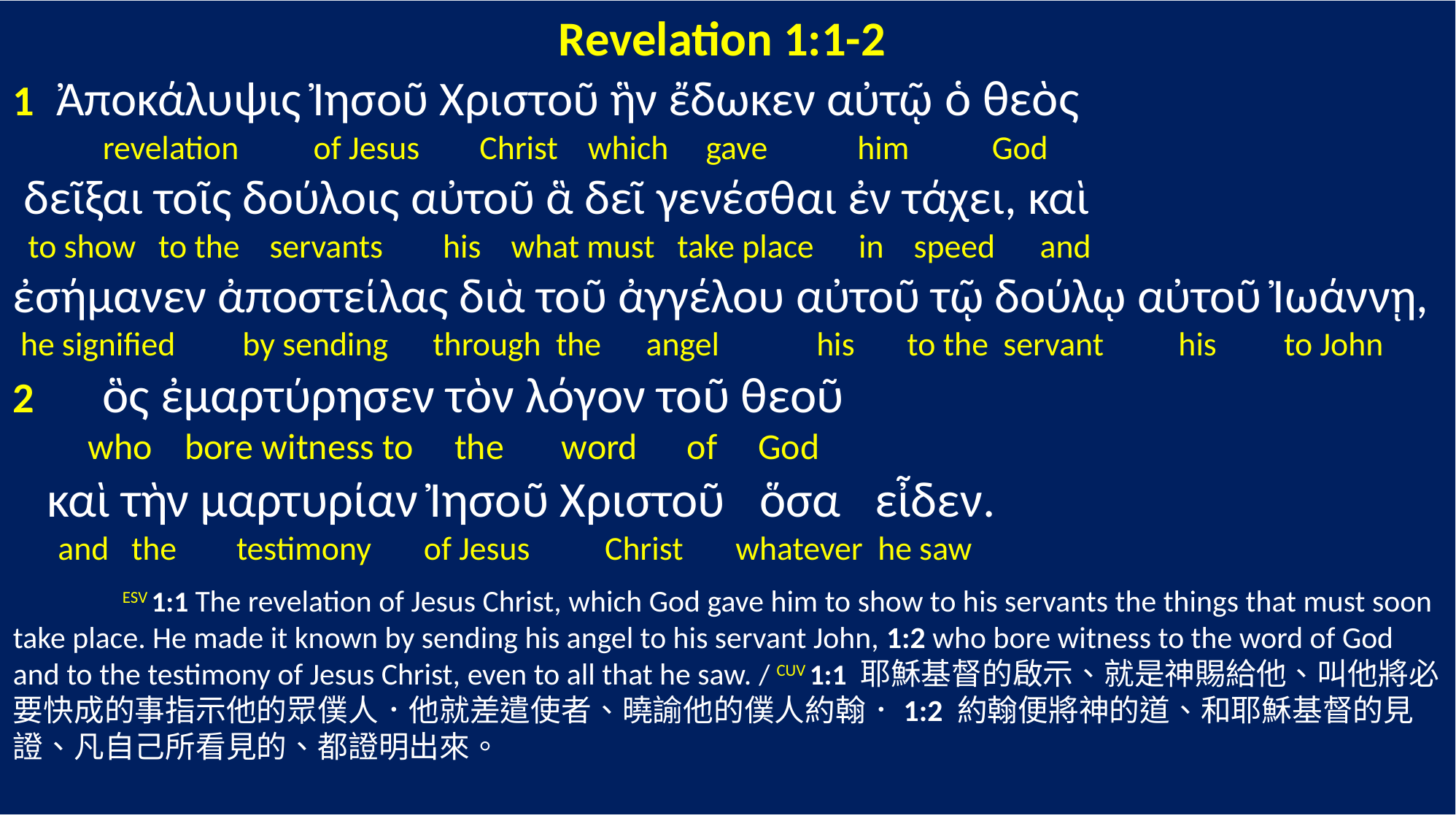

Revelation 1:1-2
1  Ἀποκάλυψις Ἰησοῦ Χριστοῦ ἣν ἔδωκεν αὐτῷ ὁ θεὸς
            revelation          of Jesus        Christ    which     gave            him           God
 δεῖξαι τοῖς δούλοις αὐτοῦ ἃ δεῖ γενέσθαι ἐν τάχει, καὶ
  to show   to the    servants        his    what must   take place      in    speed      and
ἐσήμανεν ἀποστείλας διὰ τοῦ ἀγγέλου αὐτοῦ τῷ δούλῳ αὐτοῦ Ἰωάννῃ,
 he signified         by sending      through  the      angel             his       to the  servant          his         to John
2       ὃς ἐμαρτύρησεν τὸν λόγον τοῦ θεοῦ
          who    bore witness to     the       word      of     God
   καὶ τὴν μαρτυρίαν Ἰησοῦ Χριστοῦ   ὅσα   εἶδεν.
      and   the        testimony       of Jesus          Christ       whatever  he saw

	ESV 1:1 The revelation of Jesus Christ, which God gave him to show to his servants the things that must soon take place. He made it known by sending his angel to his servant John, 1:2 who bore witness to the word of God and to the testimony of Jesus Christ, even to all that he saw. / CUV 1:1 耶穌基督的啟示、就是神賜給他、叫他將必要快成的事指示他的眾僕人．他就差遣使者、曉諭他的僕人約翰．1:2 約翰便將神的道、和耶穌基督的見證、凡自己所看見的、都證明出來。